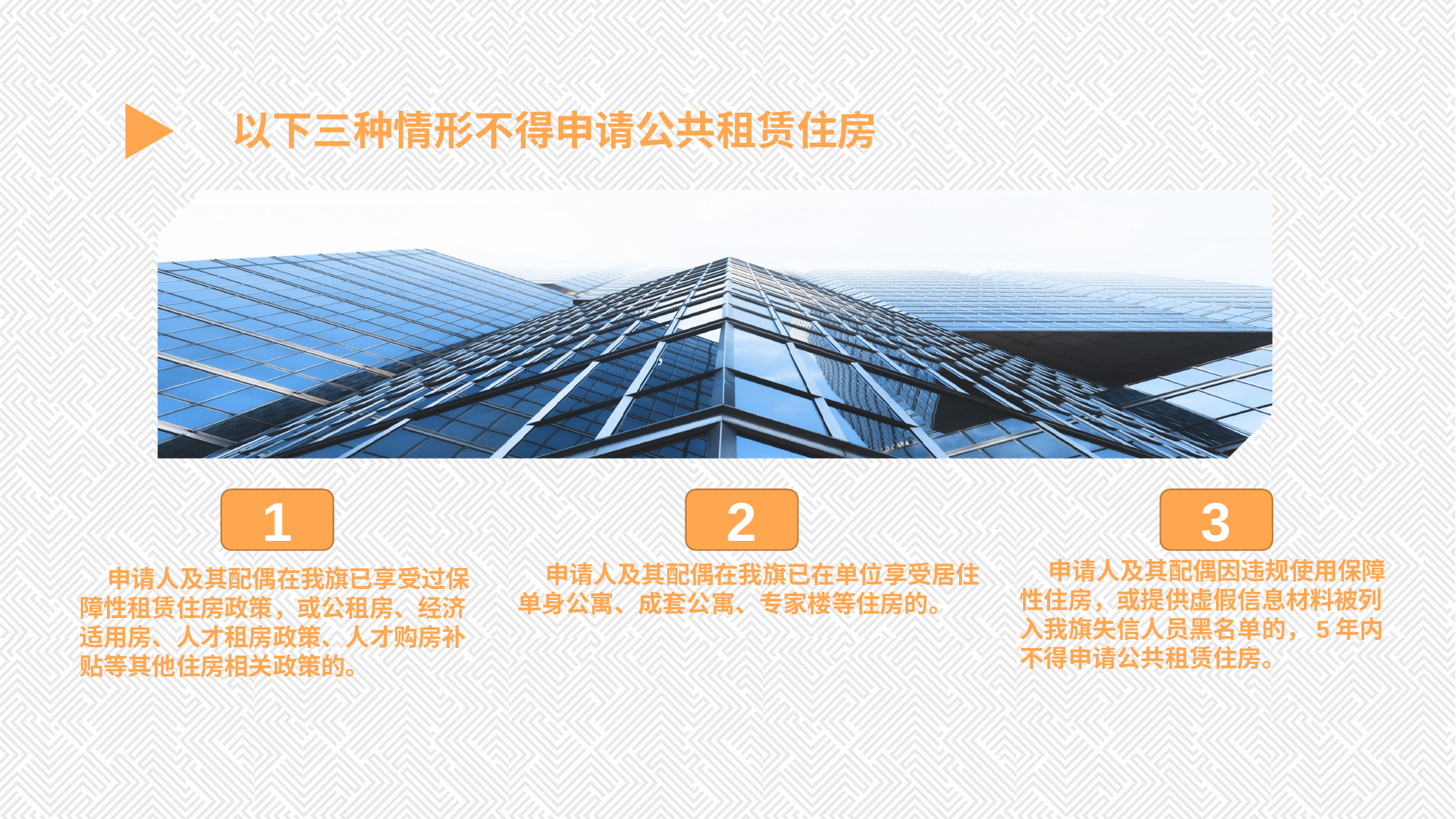

以下三种情形不得申请公共租赁住房

，
1
2
3
    申请人及其配偶因违规使用保障性住房，或提供虚假信息材料被列入我旗失信人员黑名单的，5年内不得申请公共租赁住房。
    申请人及其配偶在我旗已在单位享受居住单身公寓、成套公寓、专家楼等住房的。
    申请人及其配偶在我旗已享受过保障性租赁住房政策，或公租房、经济适用房、人才租房政策、人才购房补贴等其他住房相关政策的。